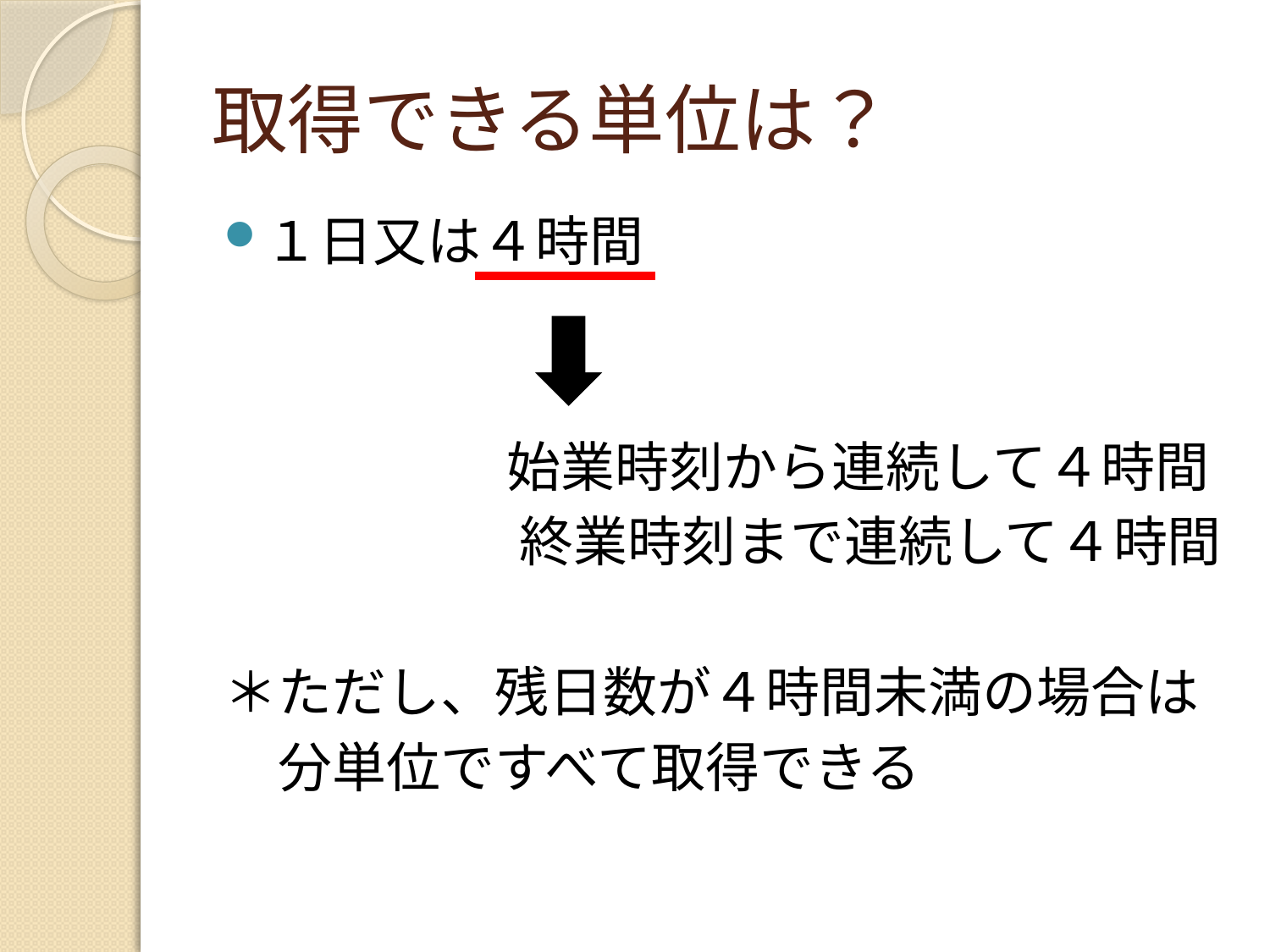

# 取得できる単位は？
１日又は４時間

　　 　　　始業時刻から連続して４時間
 　　　　　終業時刻まで連続して４時間

＊ただし、残日数が４時間未満の場合は
　分単位ですべて取得できる